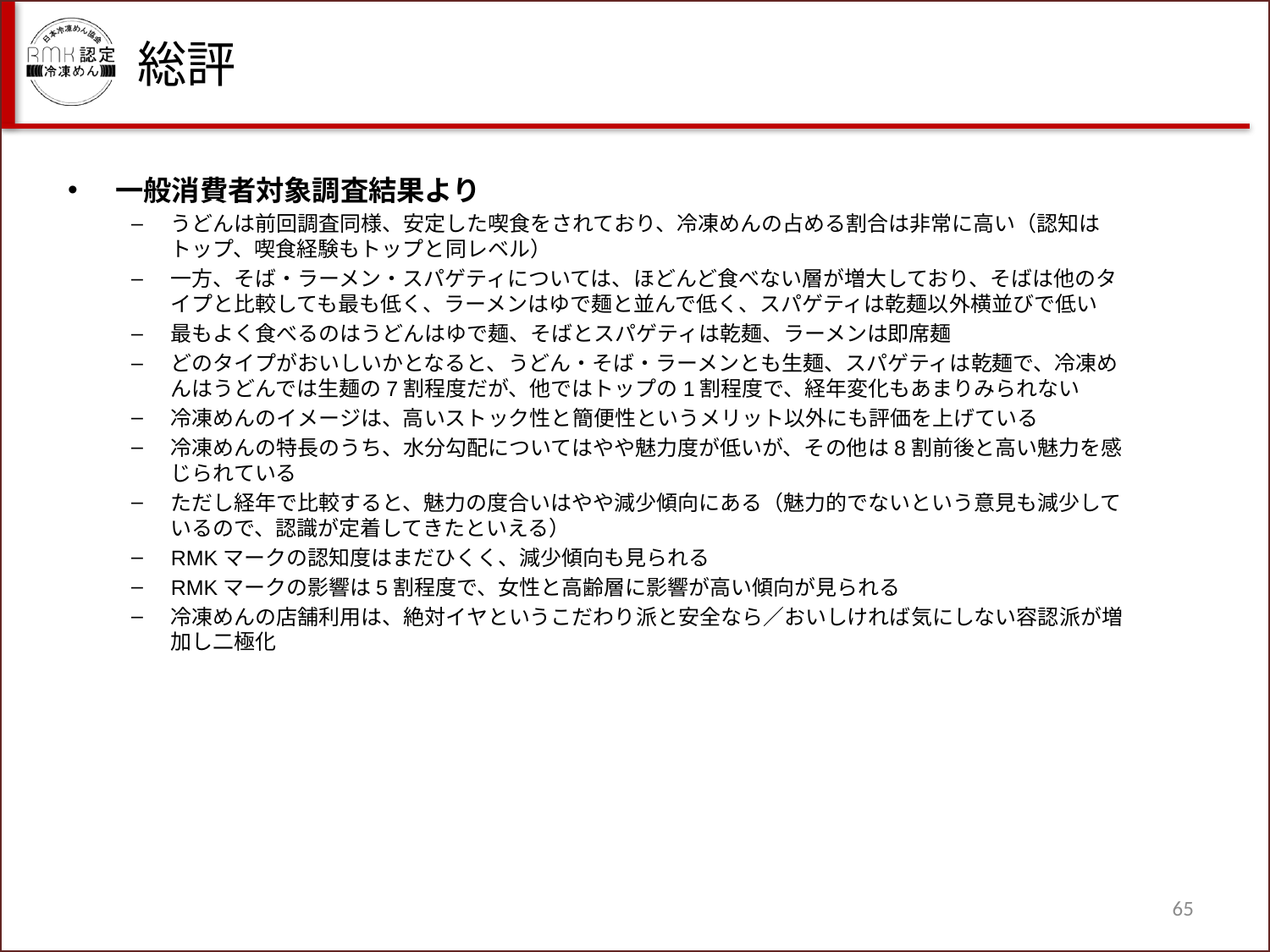

総評
一般消費者対象調査結果より
うどんは前回調査同様、安定した喫食をされており、冷凍めんの占める割合は非常に高い（認知はトップ、喫食経験もトップと同レベル）
一方、そば・ラーメン・スパゲティについては、ほどんど食べない層が増大しており、そばは他のタイプと比較しても最も低く、ラーメンはゆで麺と並んで低く、スパゲティは乾麺以外横並びで低い
最もよく食べるのはうどんはゆで麺、そばとスパゲティは乾麺、ラーメンは即席麺
どのタイプがおいしいかとなると、うどん・そば・ラーメンとも生麺、スパゲティは乾麺で、冷凍めんはうどんでは生麺の7割程度だが、他ではトップの1割程度で、経年変化もあまりみられない
冷凍めんのイメージは、高いストック性と簡便性というメリット以外にも評価を上げている
冷凍めんの特長のうち、水分勾配についてはやや魅力度が低いが、その他は8割前後と高い魅力を感じられている
ただし経年で比較すると、魅力の度合いはやや減少傾向にある（魅力的でないという意見も減少しているので、認識が定着してきたといえる）
RMKマークの認知度はまだひくく、減少傾向も見られる
RMKマークの影響は5割程度で、女性と高齢層に影響が高い傾向が見られる
冷凍めんの店舗利用は、絶対イヤというこだわり派と安全なら／おいしければ気にしない容認派が増加し二極化
65